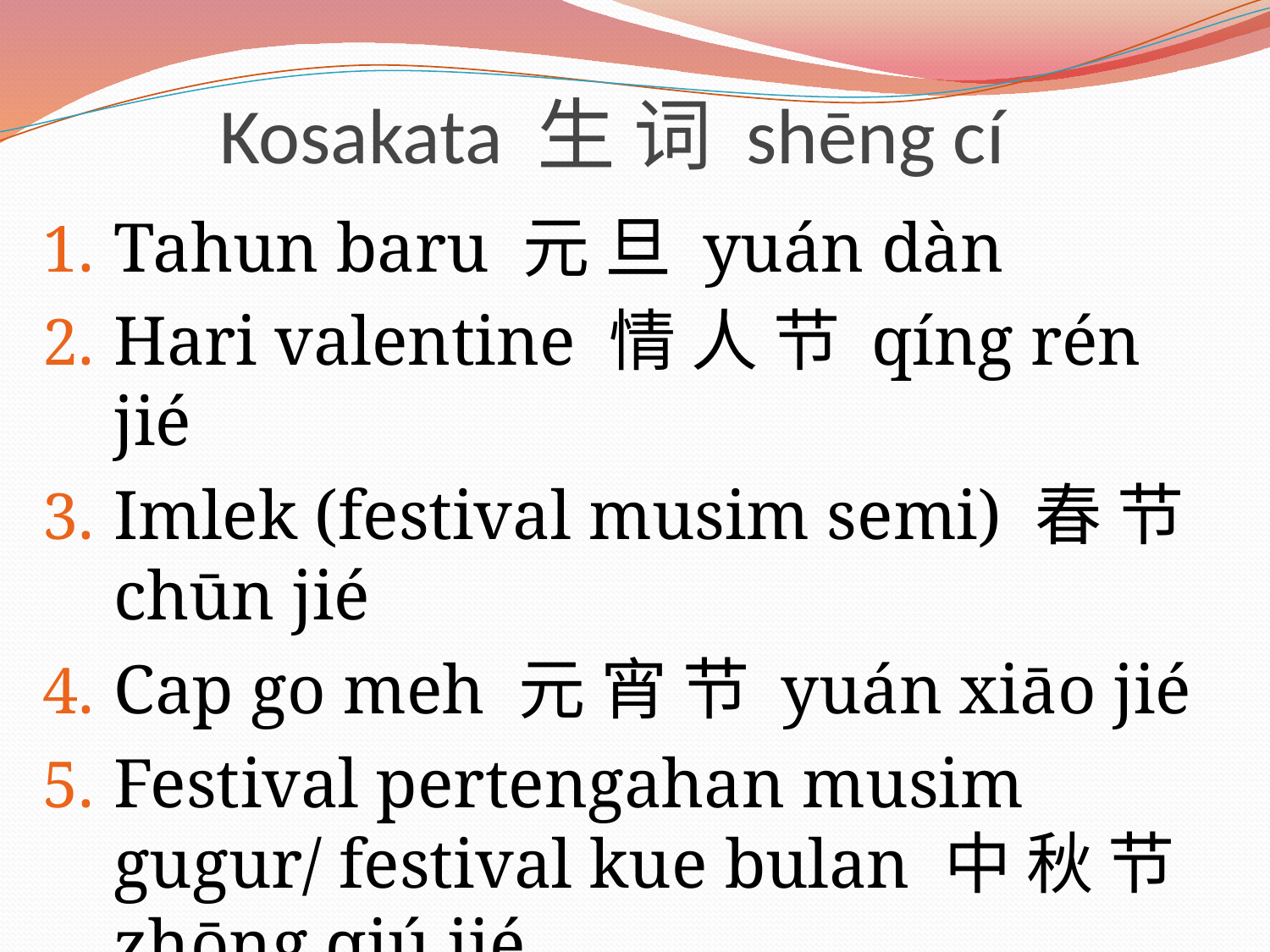

# Kosakata 生 词 shēng cí
Tahun baru 元 旦 yuán dàn
Hari valentine 情 人 节 qíng rén jié
Imlek (festival musim semi) 春 节 chūn jié
Cap go meh 元 宵 节 yuán xiāo jié
Festival pertengahan musim gugur/ festival kue bulan 中 秋 节 zhōng qiú jié